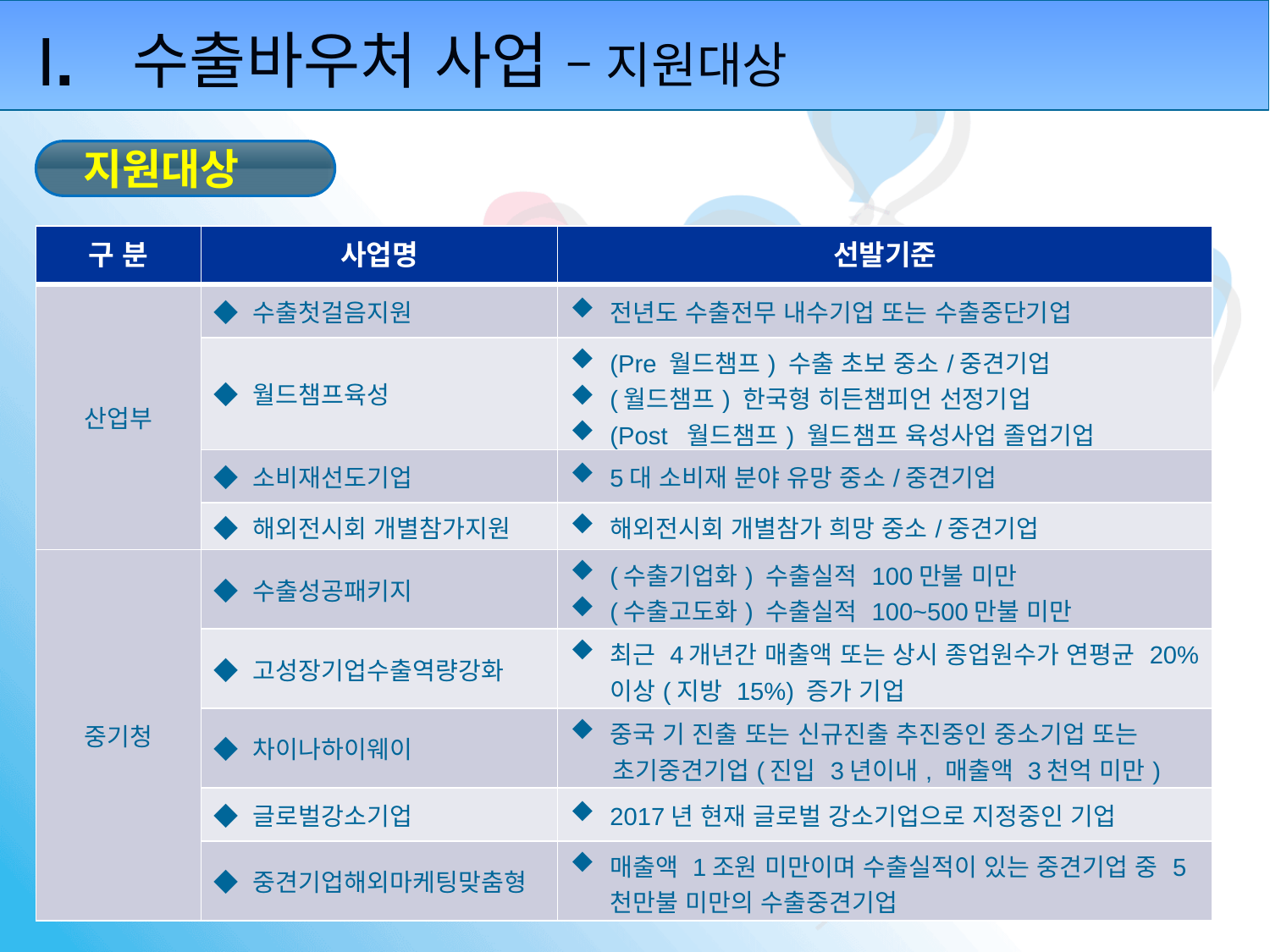

I.
수출바우처 사업 – 지원대상
 지원대상
| 구 분 | 사업명 | 선발기준 |
| --- | --- | --- |
| 산업부 | ◆ 수출첫걸음지원 | 전년도 수출전무 내수기업 또는 수출중단기업 |
|  | ◆ 월드챔프육성 | (Pre 월드챔프) 수출 초보 중소/중견기업 (월드챔프) 한국형 히든챔피언 선정기업 (Post 월드챔프) 월드챔프 육성사업 졸업기업 |
|  | ◆ 소비재선도기업 | 5대 소비재 분야 유망 중소/중견기업 |
|  | ◆ 해외전시회 개별참가지원 | 해외전시회 개별참가 희망 중소/중견기업 |
| 중기청 | ◆ 수출성공패키지 | (수출기업화) 수출실적 100만불 미만 (수출고도화) 수출실적 100~500만불 미만 |
|  | ◆ 고성장기업수출역량강화 | 최근 4개년간 매출액 또는 상시 종업원수가 연평균 20%이상(지방 15%) 증가 기업 |
|  | ◆ 차이나하이웨이 | 중국 기 진출 또는 신규진출 추진중인 중소기업 또는 초기중견기업(진입 3년이내, 매출액 3천억 미만) |
|  | ◆ 글로벌강소기업 | 2017년 현재 글로벌 강소기업으로 지정중인 기업 |
|  | ◆ 중견기업해외마케팅맞춤형 | 매출액 1조원 미만이며 수출실적이 있는 중견기업 중 5천만불 미만의 수출중견기업 |